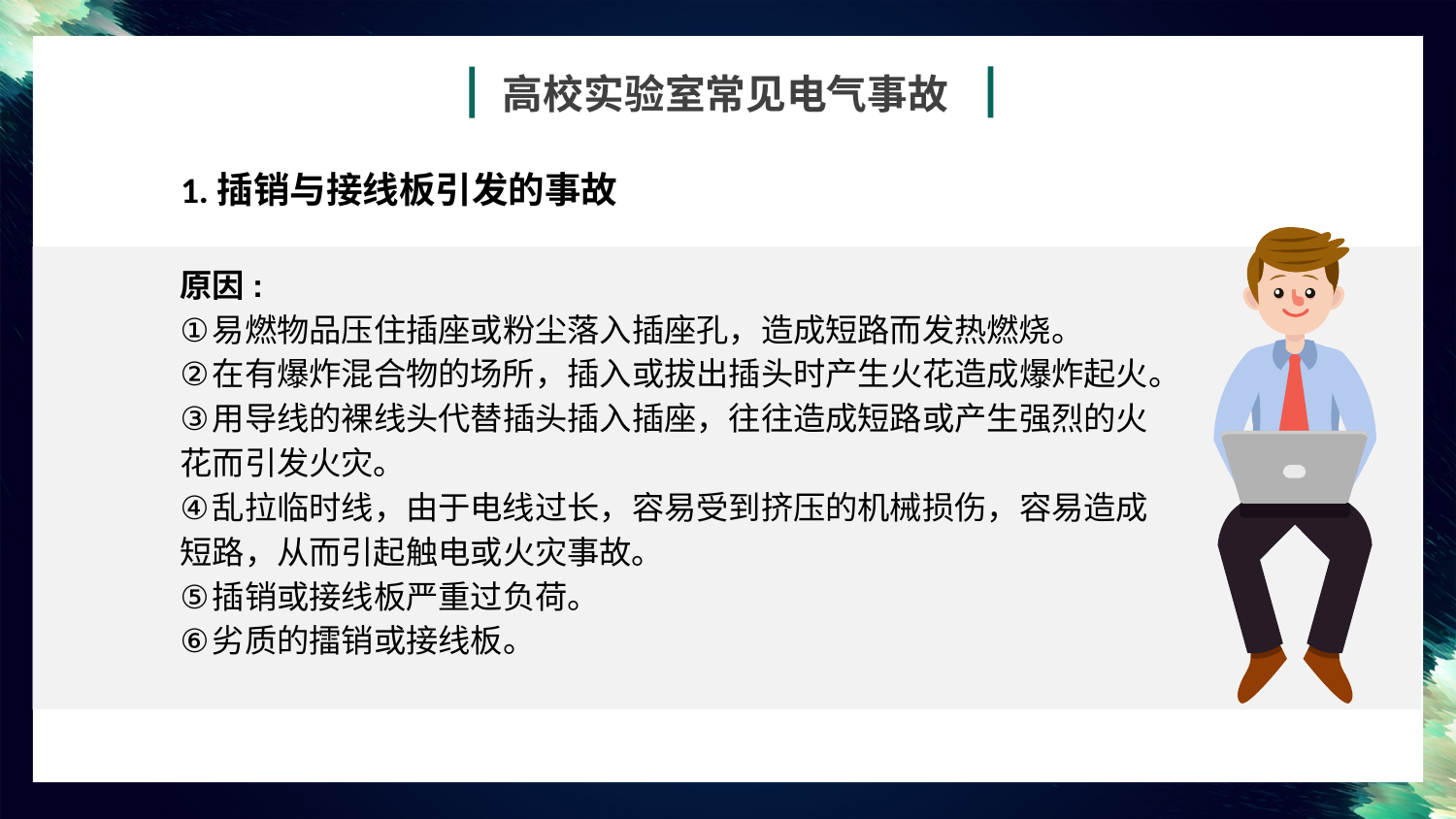

高校实验室常见电气事故

1.插销与接线板引发的事故

原因:
易燃物品压住插座或粉尘落入插座孔，造成短路而发热燃烧。
在有爆炸混合物的场所，插入或拔出插头时产生火花造成爆炸起火。
用导线的裸线头代替插头插入插座，往往造成短路或产生强烈的火花而引发火灾。
乱拉临时线，由于电线过长，容易受到挤压的机械损伤，容易造成短路，从而引起触电或火灾事故。
插销或接线板严重过负荷。
劣质的擂销或接线板。